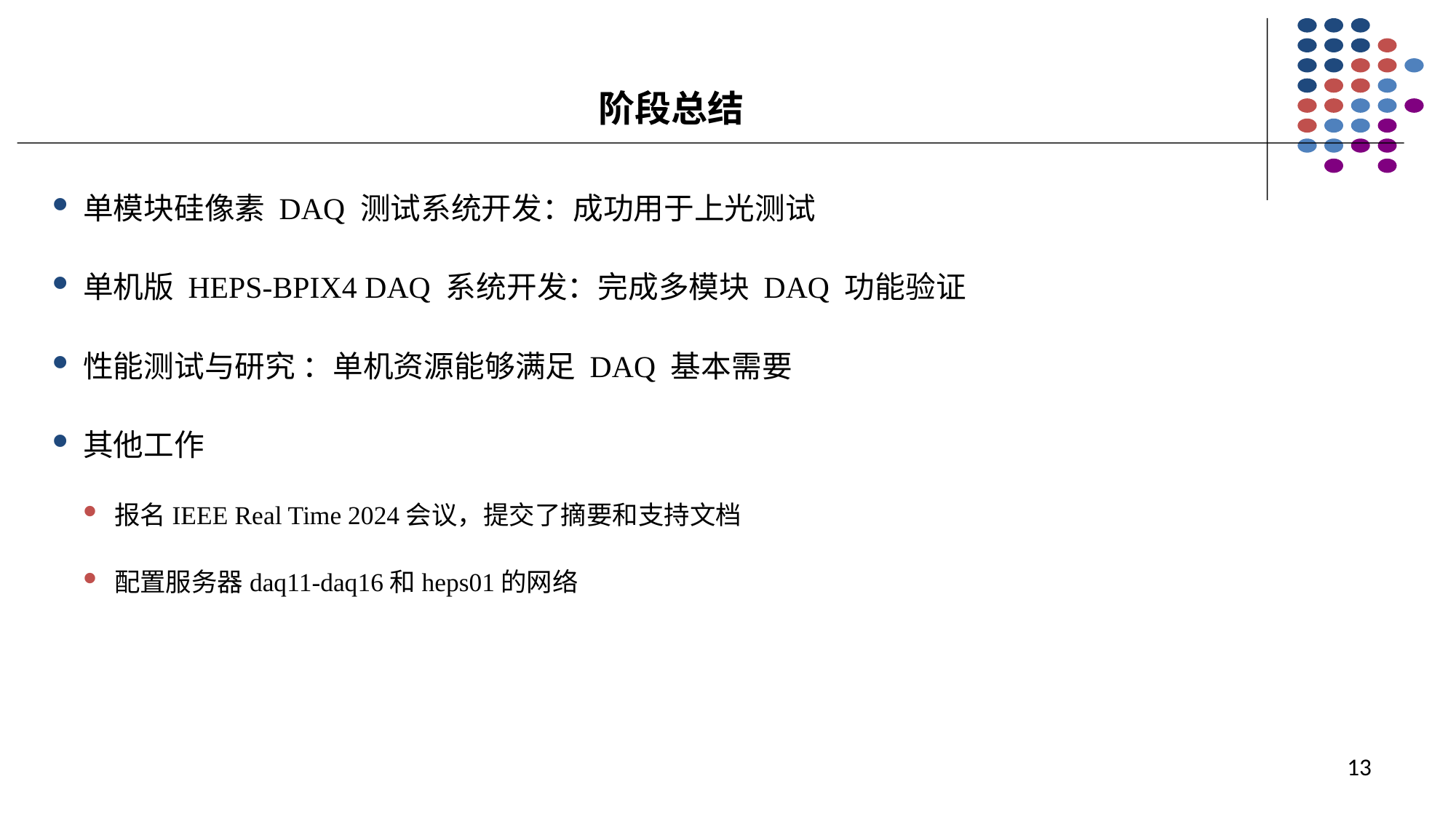

# 阶段总结
单模块硅像素 DAQ 测试系统开发：成功用于上光测试
单机版 HEPS-BPIX4 DAQ 系统开发：完成多模块 DAQ 功能验证
性能测试与研究 ：单机资源能够满足 DAQ 基本需要
其他工作
报名IEEE Real Time 2024会议，提交了摘要和支持文档
配置服务器daq11-daq16和heps01的网络

13